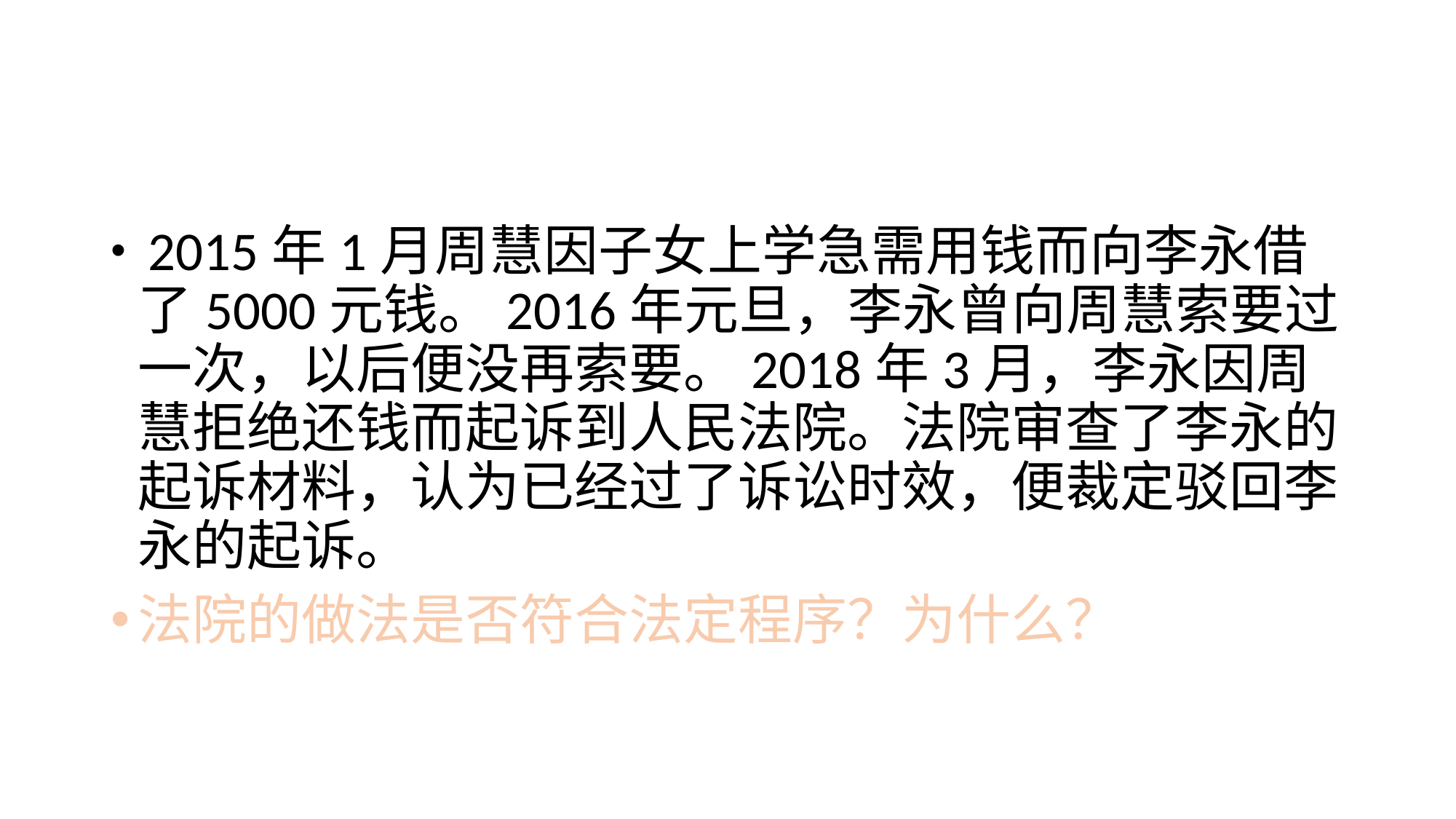

#
 2015年1月周慧因子女上学急需用钱而向李永借了5000元钱。2016年元旦，李永曾向周慧索要过一次，以后便没再索要。2018年3月，李永因周慧拒绝还钱而起诉到人民法院。法院审查了李永的起诉材料，认为已经过了诉讼时效，便裁定驳回李永的起诉。
法院的做法是否符合法定程序？为什么？